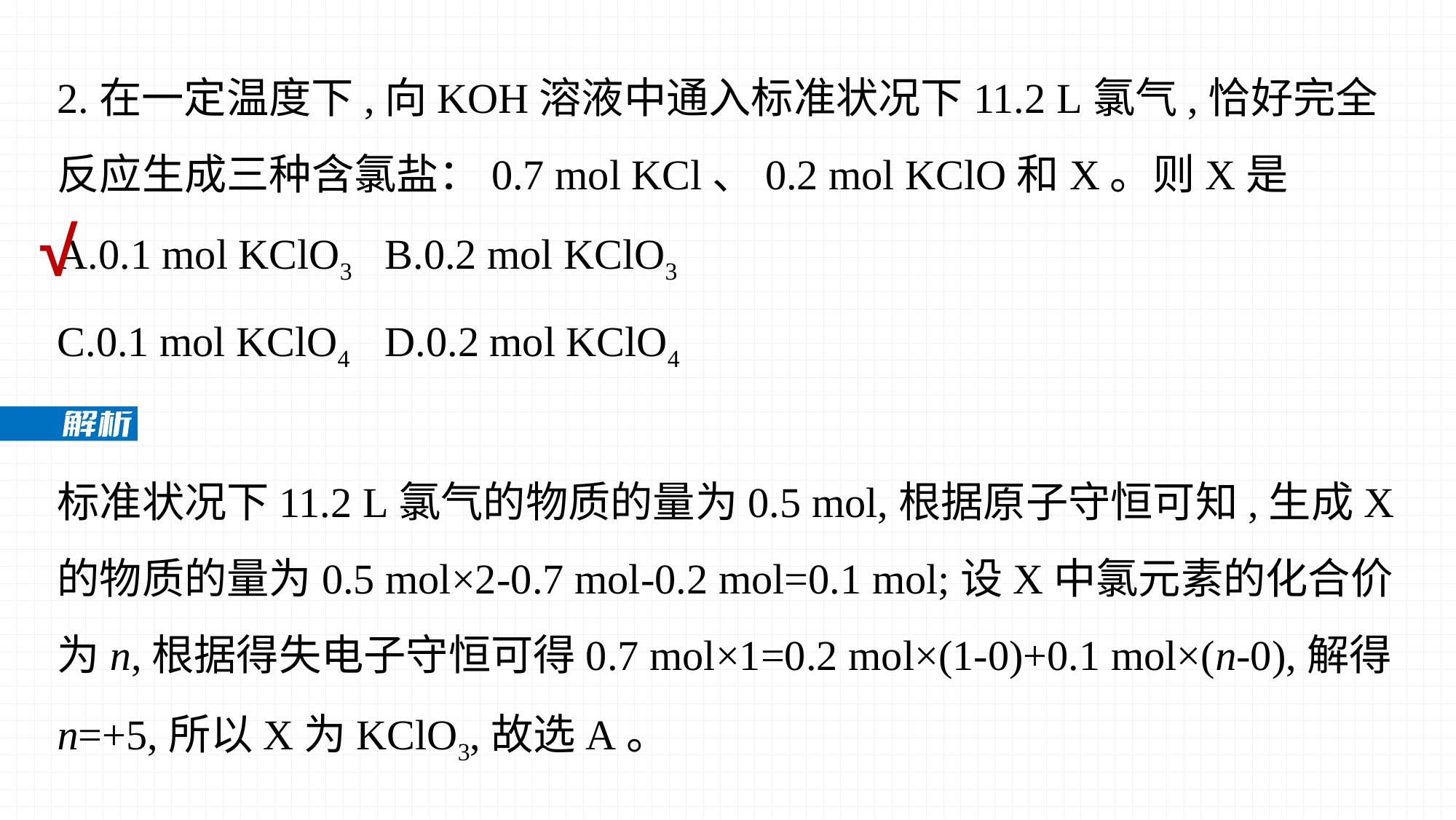

2.在一定温度下,向KOH溶液中通入标准状况下11.2 L氯气,恰好完全反应生成三种含氯盐：0.7 mol KCl、0.2 mol KClO和X。则X是
A.0.1 mol KClO3	B.0.2 mol KClO3
C.0.1 mol KClO4	D.0.2 mol KClO4
√

标准状况下11.2 L氯气的物质的量为0.5 mol,根据原子守恒可知,生成X的物质的量为0.5 mol×2-0.7 mol-0.2 mol=0.1 mol;设X中氯元素的化合价为n,根据得失电子守恒可得0.7 mol×1=0.2 mol×(1-0)+0.1 mol×(n-0),解得n=+5,所以X为KClO3,故选A。